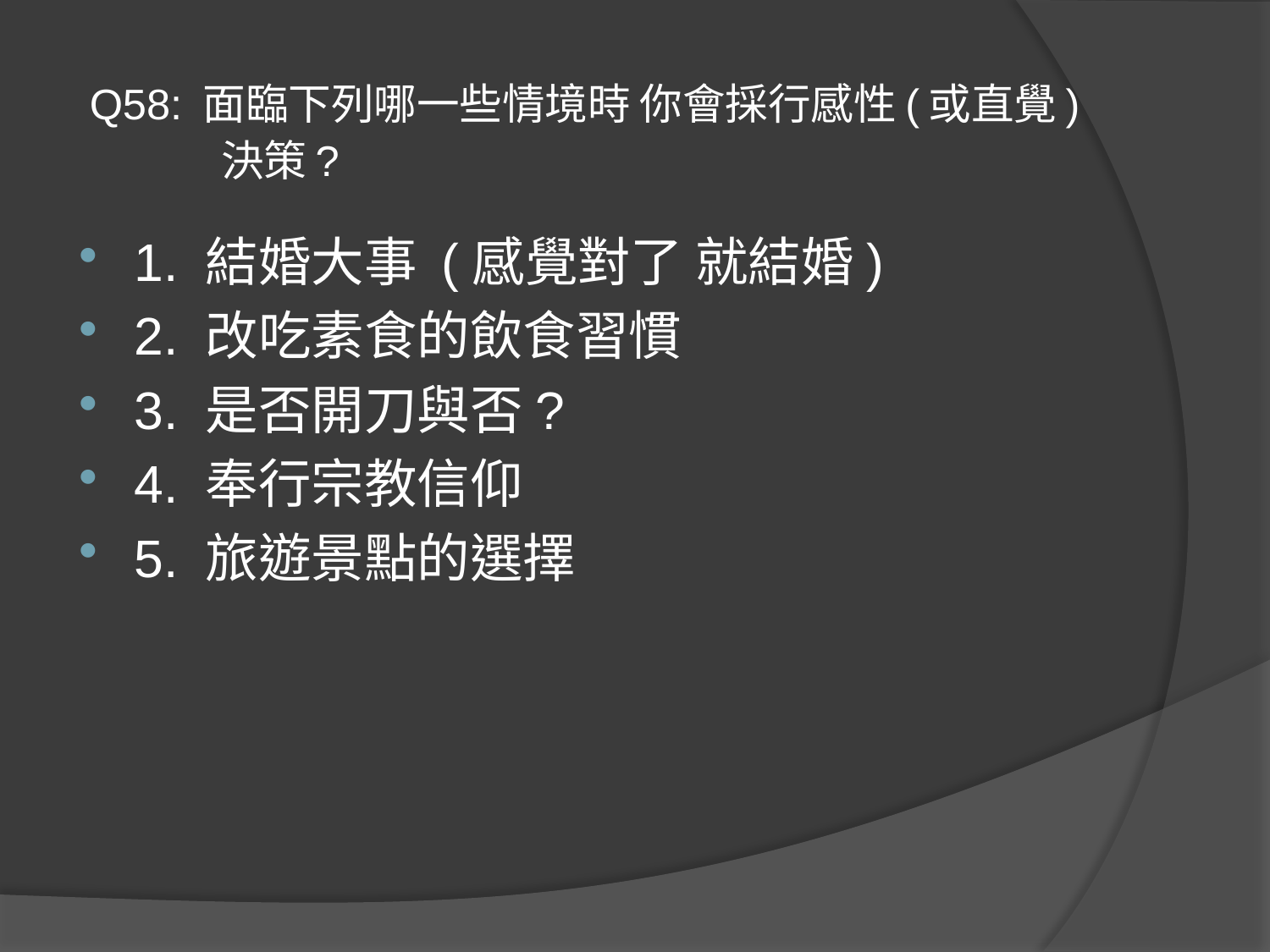

# Q58: 面臨下列哪一些情境時 你會採行感性(或直覺) 決策?
1. 結婚大事 (感覺對了 就結婚)
2. 改吃素食的飲食習慣
3. 是否開刀與否?
4. 奉行宗教信仰
5. 旅遊景點的選擇